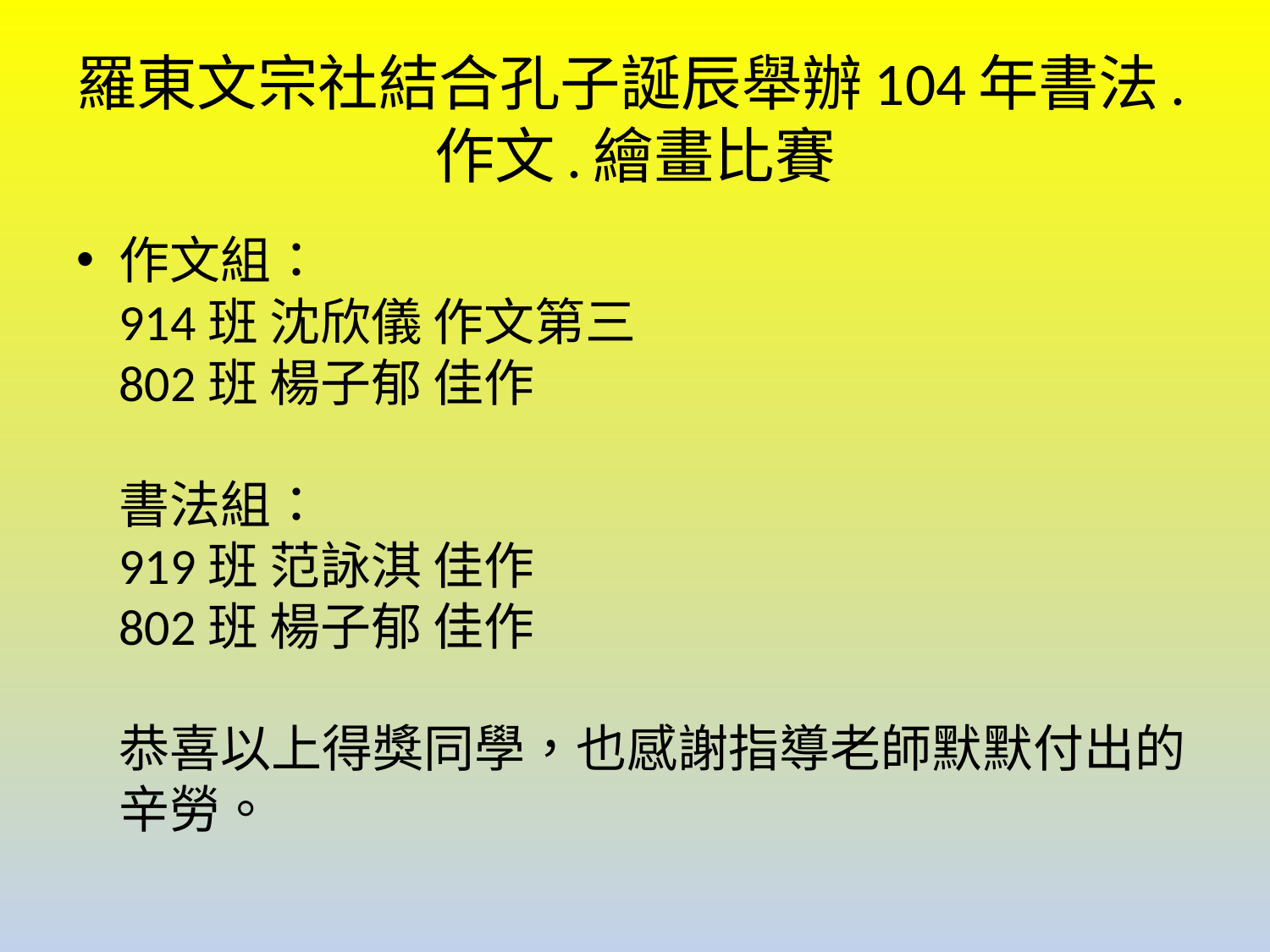

# 羅東文宗社結合孔子誕辰舉辦104年書法.作文.繪畫比賽
作文組：
914班 沈欣儀 作文第三
802班 楊子郁 佳作
書法組：
919班 范詠淇 佳作
802班 楊子郁 佳作
恭喜以上得獎同學，也感謝指導老師默默付出的辛勞。